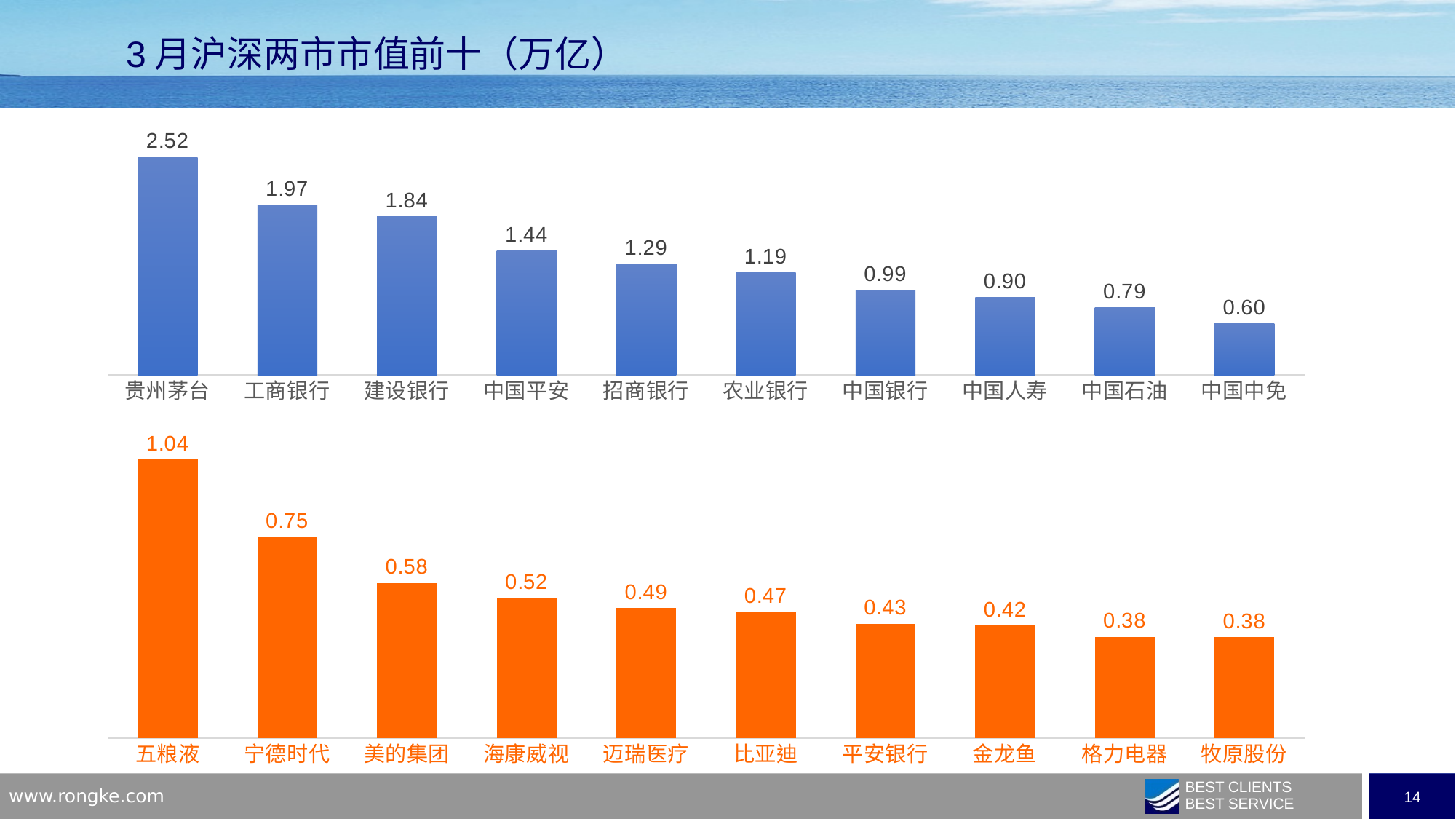

3月沪深两市市值前十（万亿）

### Chart

| Category | 总市值（万亿） |
|---|---|
| 贵州茅台 | 2.52370138 |
| 工商银行 | 1.9744906599999998 |
| 建设银行 | 1.8375806799999999 |
| 中国平安 | 1.438655 |
| 招商银行 | 1.28873411 |
| 农业银行 | 1.1899423199999999 |
| 中国银行 | 0.9861991 |
| 中国人寿 | 0.89938291 |
| 中国石油 | 0.7869902 |
| 中国中免 | 0.59761371 |

### Chart

| Category |  |
|---|---|
| 五粮液 | 1.04019331 |
| 宁德时代 | 0.75048665 |
| 美的集团 | 0.5790172499999999 |
| 海康威视 | 0.52229702 |
| 迈瑞医疗 | 0.48519453999999995 |
| 比亚迪 | 0.47068661 |
| 平安银行 | 0.42712426 |
| 金龙鱼 | 0.42006490999999996 |
| 格力电器 | 0.37718633 |
| 牧原股份 | 0.37604581 |